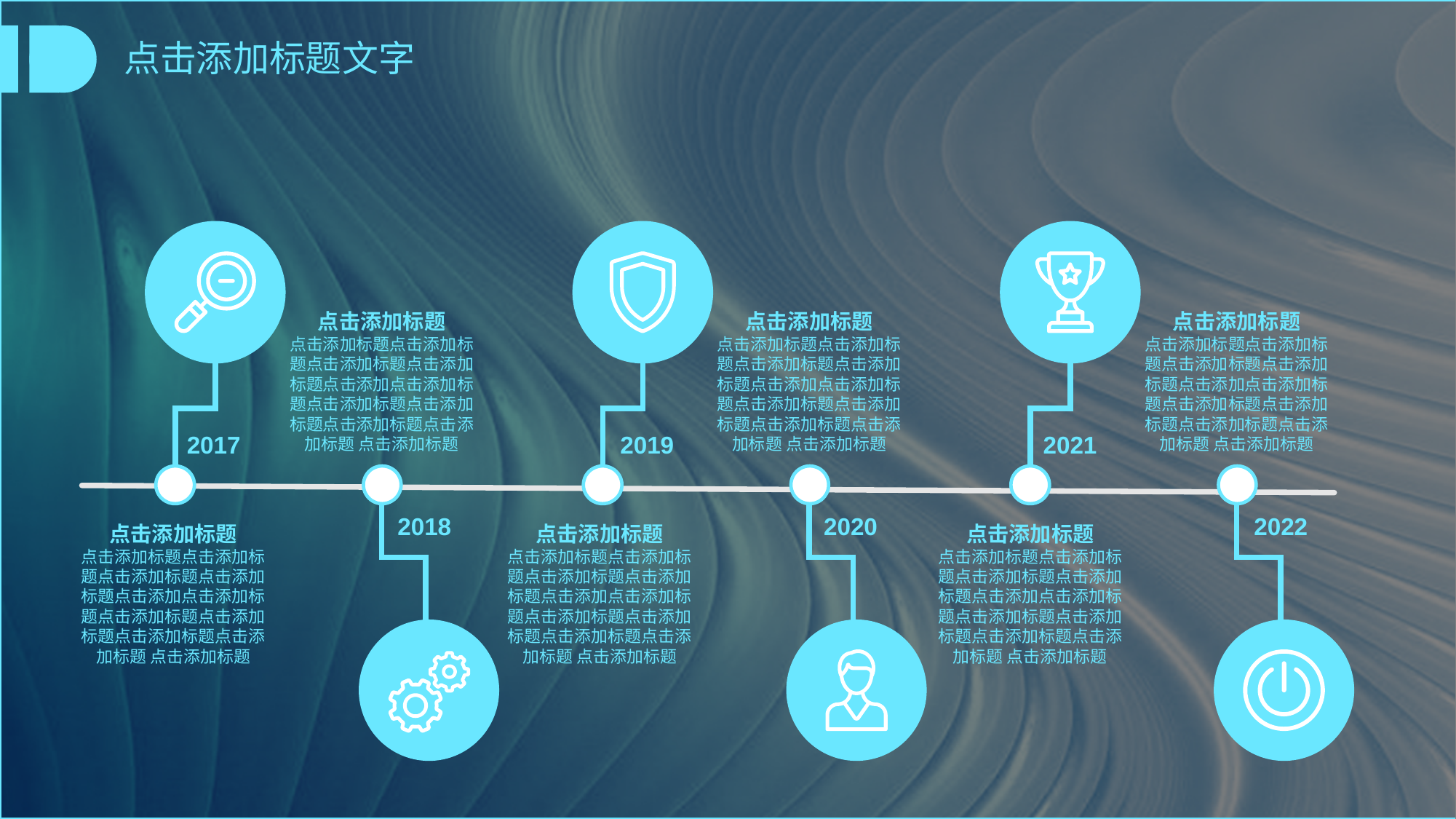

点击添加标题文字

点击添加标题
点击添加标题点击添加标题点击添加标题点击添加标题点击添加点击添加标题点击添加标题点击添加标题点击添加标题点击添加标题 点击添加标题
点击添加标题
点击添加标题点击添加标题点击添加标题点击添加标题点击添加点击添加标题点击添加标题点击添加标题点击添加标题点击添加标题 点击添加标题
点击添加标题
点击添加标题点击添加标题点击添加标题点击添加标题点击添加点击添加标题点击添加标题点击添加标题点击添加标题点击添加标题 点击添加标题

2017
2019
2021

2018
2020
2022
点击添加标题
点击添加标题点击添加标题点击添加标题点击添加标题点击添加点击添加标题点击添加标题点击添加标题点击添加标题点击添加标题 点击添加标题
点击添加标题
点击添加标题点击添加标题点击添加标题点击添加标题点击添加点击添加标题点击添加标题点击添加标题点击添加标题点击添加标题 点击添加标题
点击添加标题
点击添加标题点击添加标题点击添加标题点击添加标题点击添加点击添加标题点击添加标题点击添加标题点击添加标题点击添加标题 点击添加标题